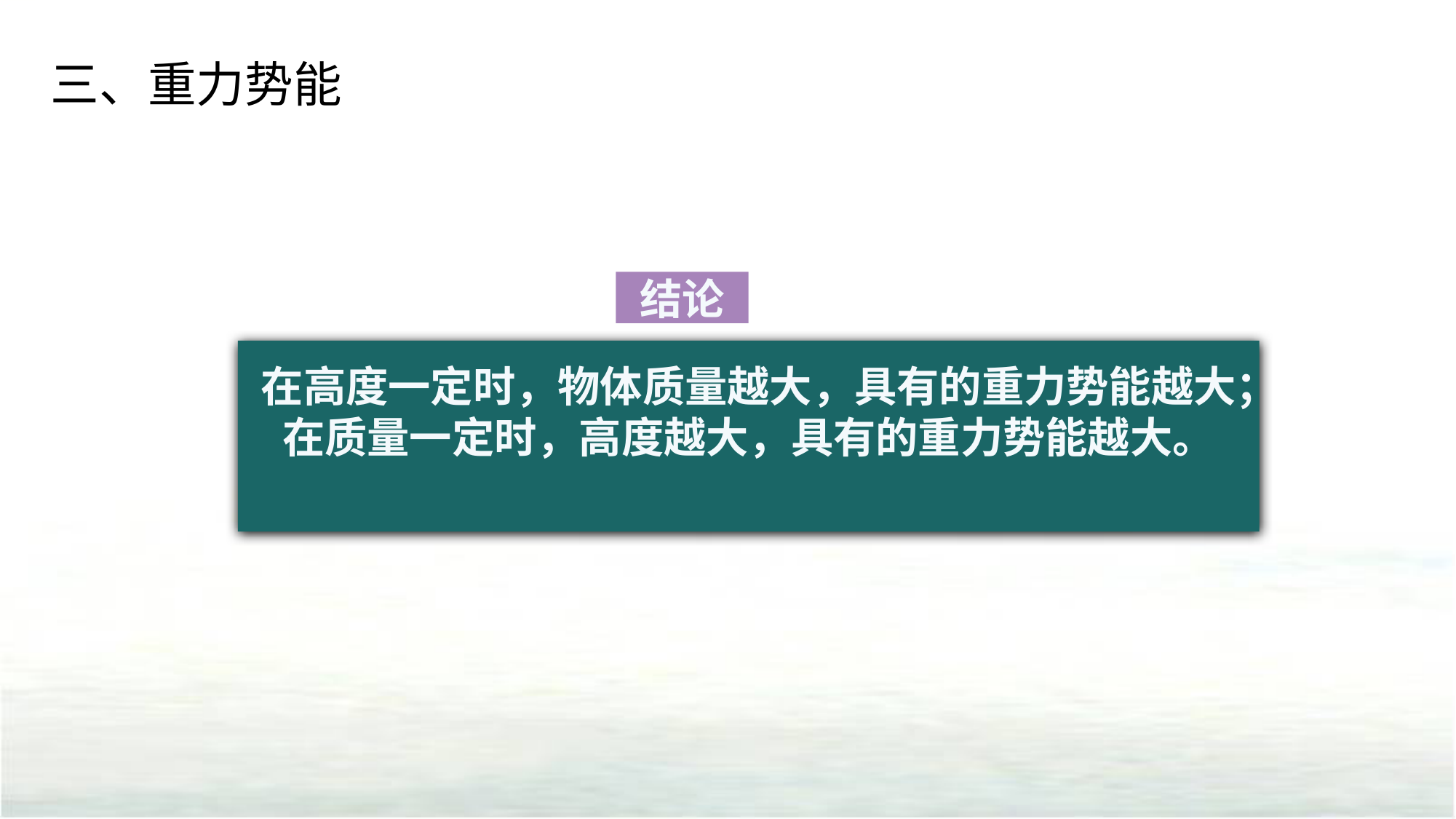

三、重力势能
结论
在高度一定时，物体质量越大，具有的重力势能越大；
在质量一定时，高度越大，具有的重力势能越大。